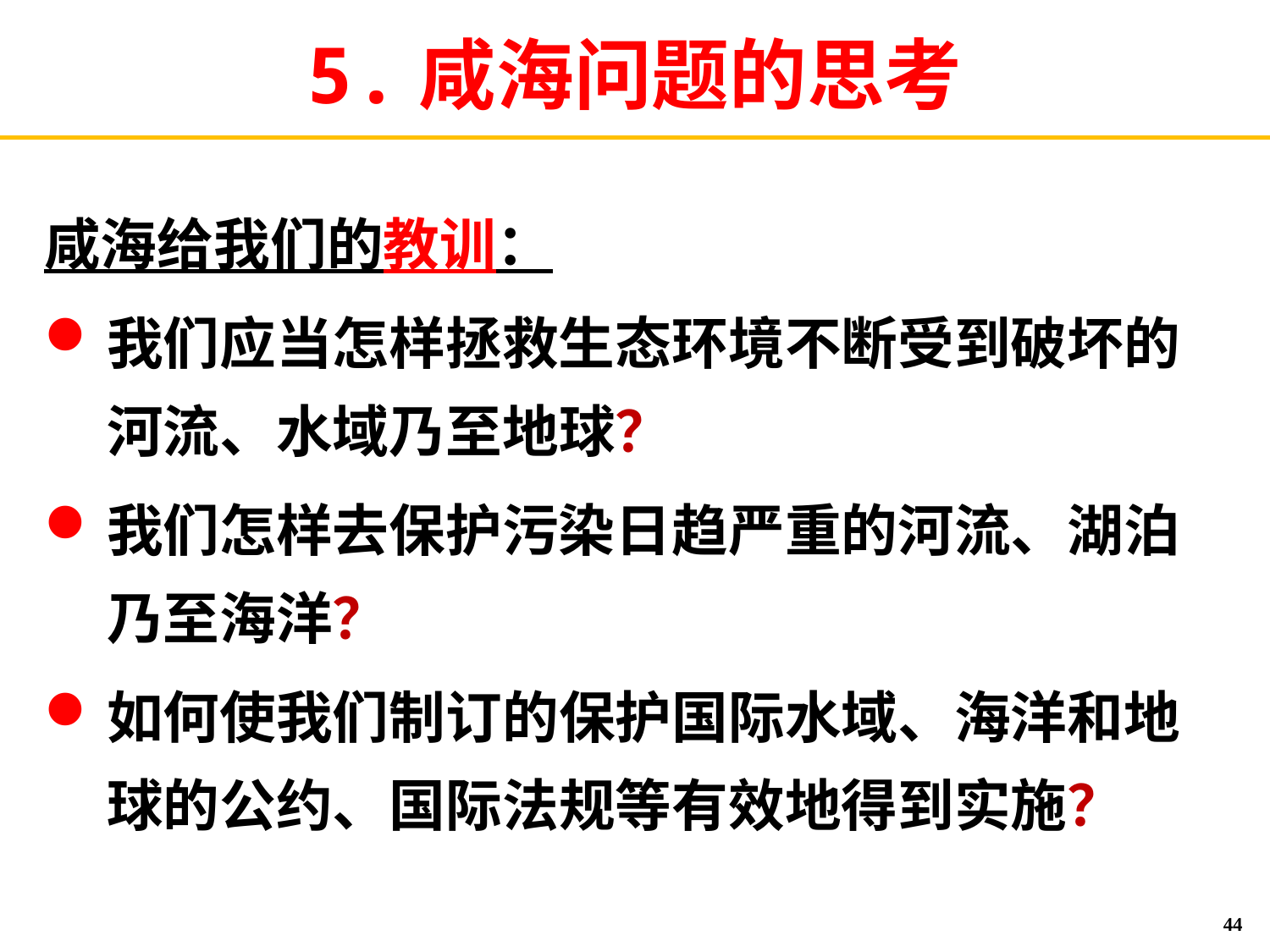

5.咸海问题的思考
咸海给我们的教训：
我们应当怎样拯救生态环境不断受到破坏的河流、水域乃至地球？
我们怎样去保护污染日趋严重的河流、湖泊乃至海洋？
如何使我们制订的保护国际水域、海洋和地球的公约、国际法规等有效地得到实施？
44